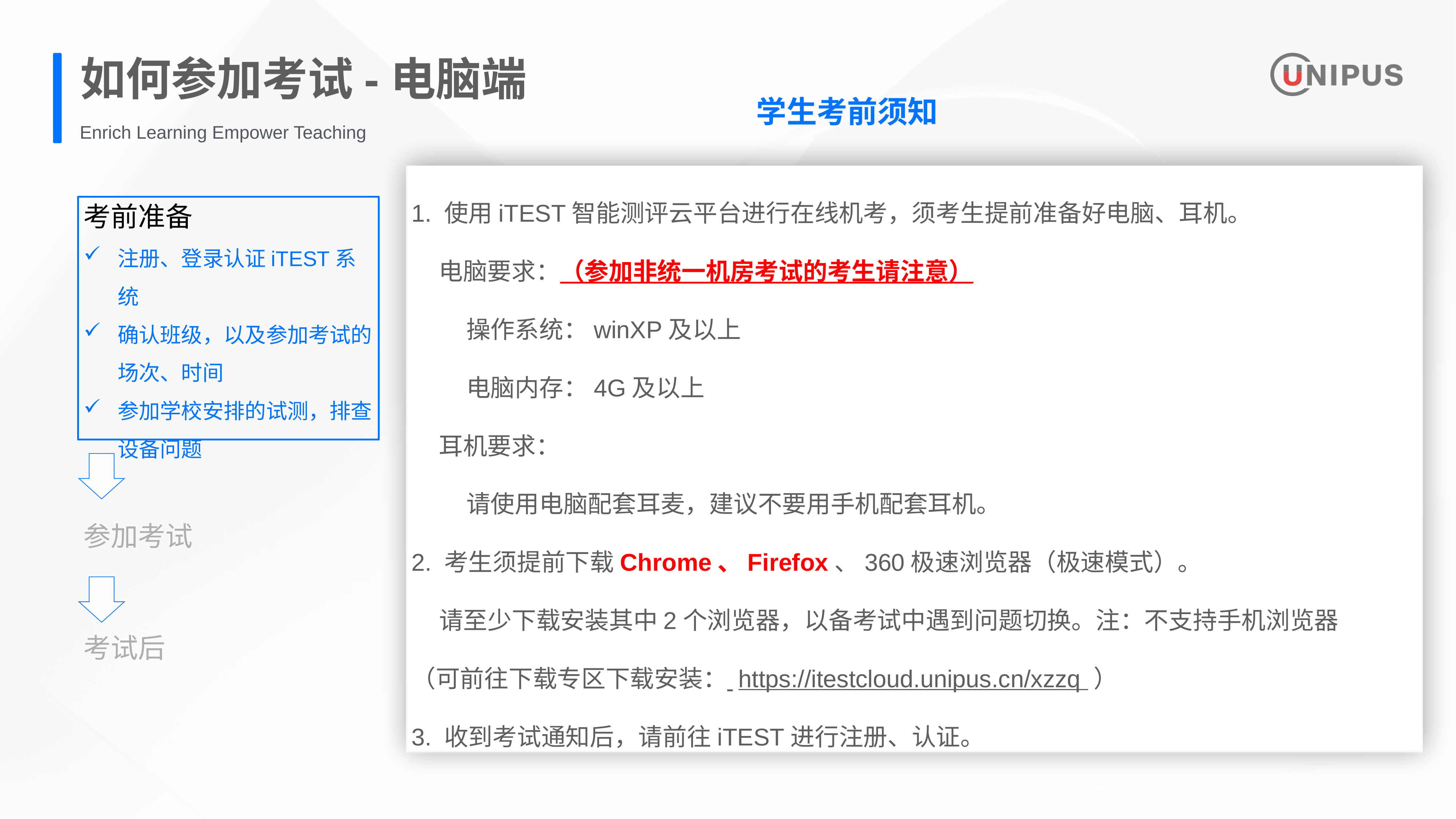

如何参加考试-电脑端

学生考前须知
Enrich Learning Empower Teaching
1. 使用iTEST智能测评云平台进行在线机考，须考生提前准备好电脑、耳机。
电脑要求：（参加非统一机房考试的考生请注意）
    操作系统：winXP及以上
    电脑内存：4G及以上
耳机要求：
    请使用电脑配套耳麦，建议不要用手机配套耳机。
2. 考生须提前下载Chrome、Firefox、360极速浏览器（极速模式）。
    请至少下载安装其中2个浏览器，以备考试中遇到问题切换。注：不支持手机浏览器
（可前往下载专区下载安装： https://itestcloud.unipus.cn/xzzq ）
3. 收到考试通知后，请前往iTEST进行注册、认证。
考前准备
注册、登录认证iTEST系统
确认班级，以及参加考试的场次、时间
参加学校安排的试测，排查设备问题

参加考试

考试后